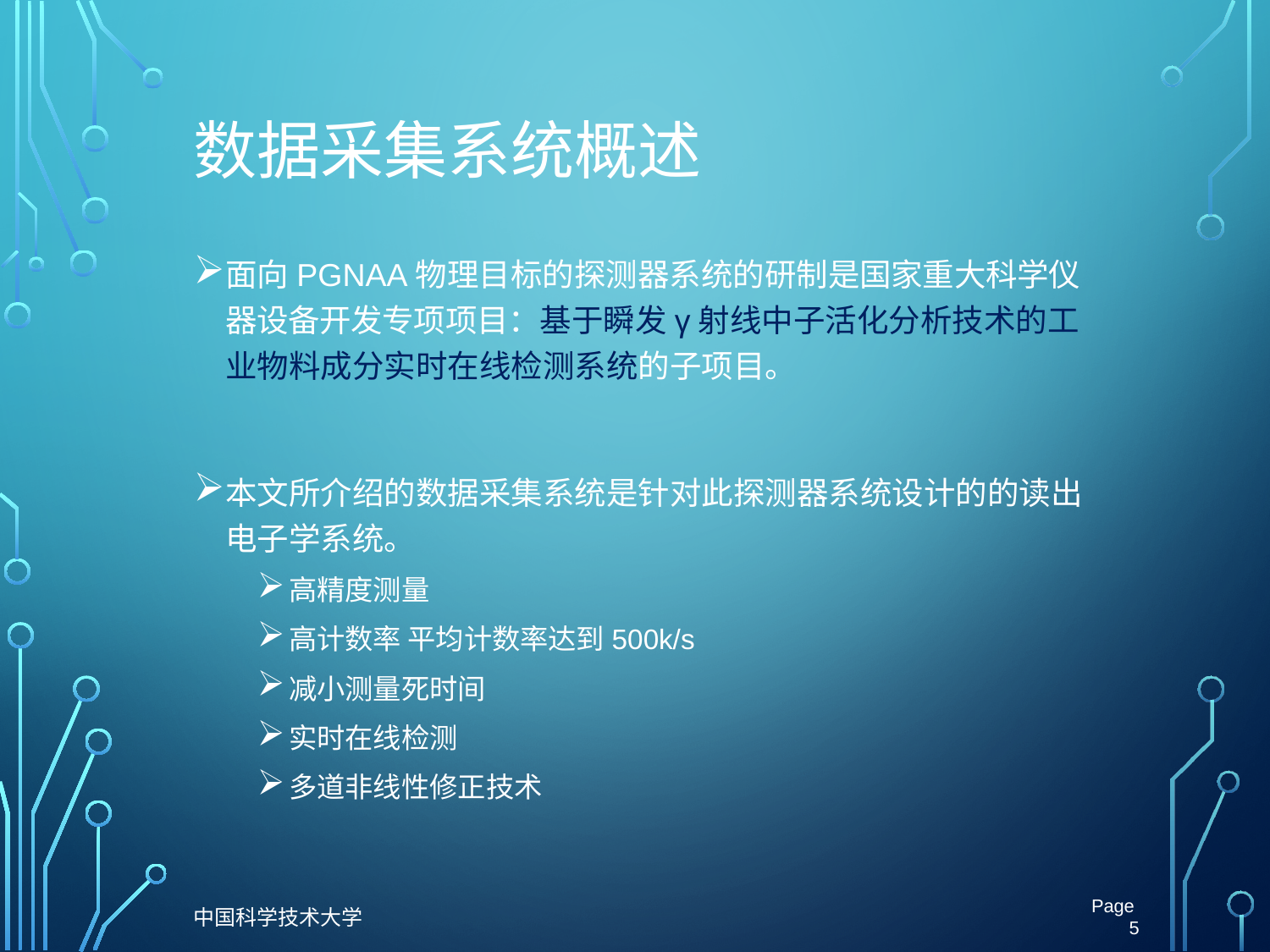

# 数据采集系统概述
面向PGNAA物理目标的探测器系统的研制是国家重大科学仪器设备开发专项项目：基于瞬发γ射线中子活化分析技术的工业物料成分实时在线检测系统的子项目。

本文所介绍的数据采集系统是针对此探测器系统设计的的读出电子学系统。
高精度测量
高计数率 平均计数率达到500k/s
减小测量死时间
实时在线检测
多道非线性修正技术
Page 5
中国科学技术大学